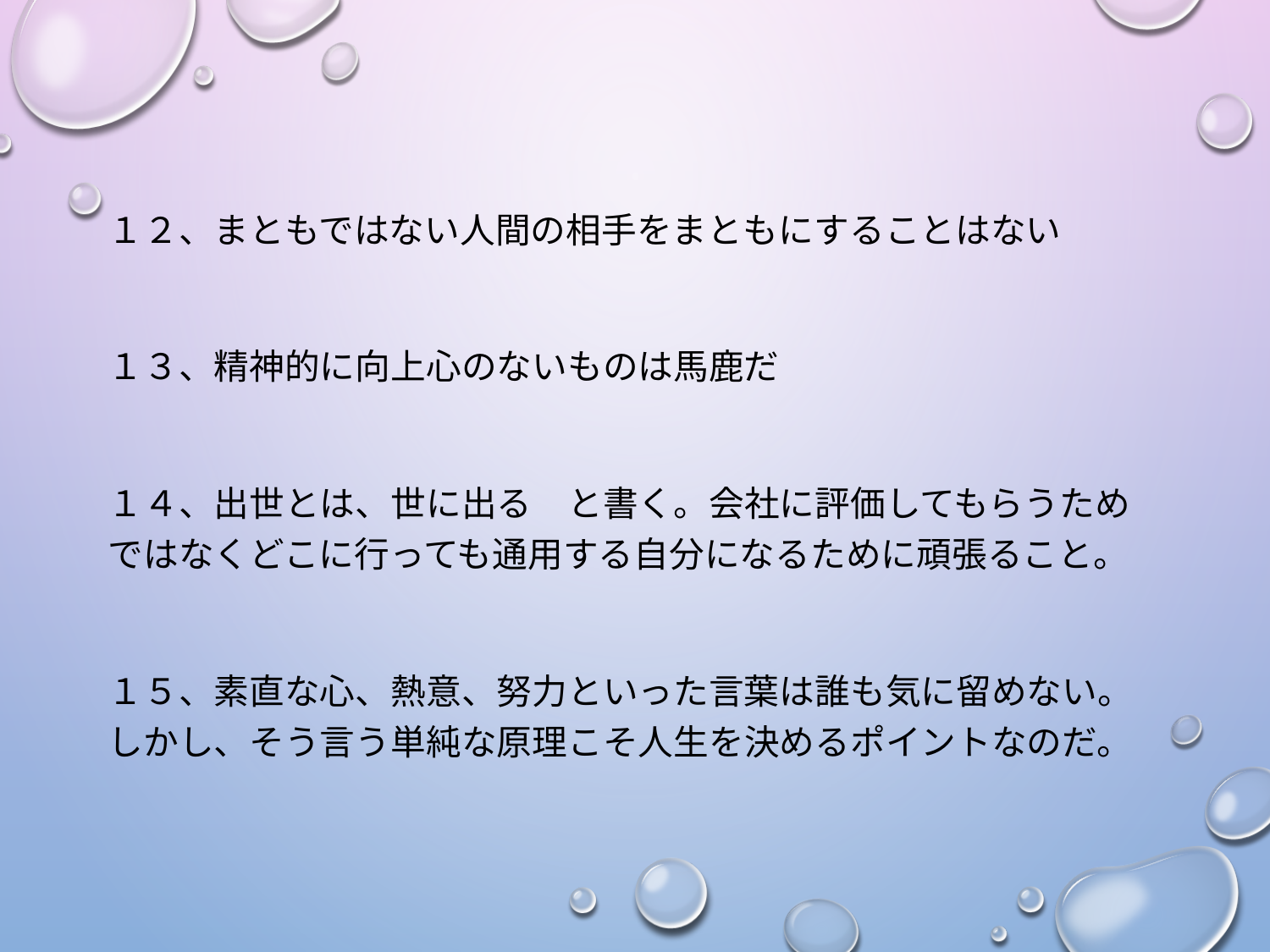

１２、まともではない人間の相手をまともにすることはない

１３、精神的に向上心のないものは馬鹿だ

１４、出世とは、世に出る　と書く。会社に評価してもらうためではなくどこに行っても通用する自分になるために頑張ること。

１５、素直な心、熱意、努力といった言葉は誰も気に留めない。しかし、そう言う単純な原理こそ人生を決めるポイントなのだ。